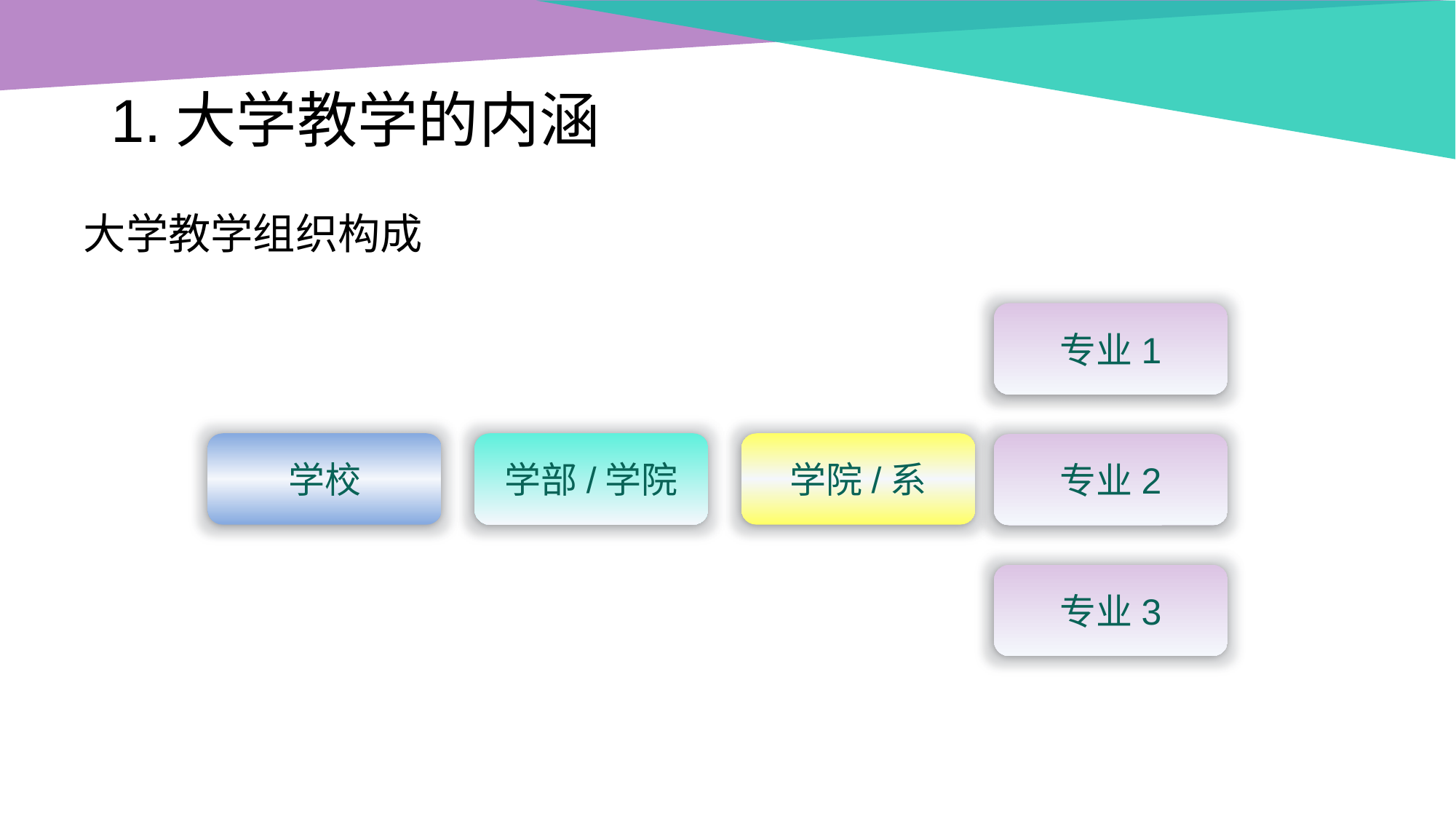

1.大学教学的内涵
大学教学组织构成
专业1
学校
学部/学院
学院/系
专业2
专业3